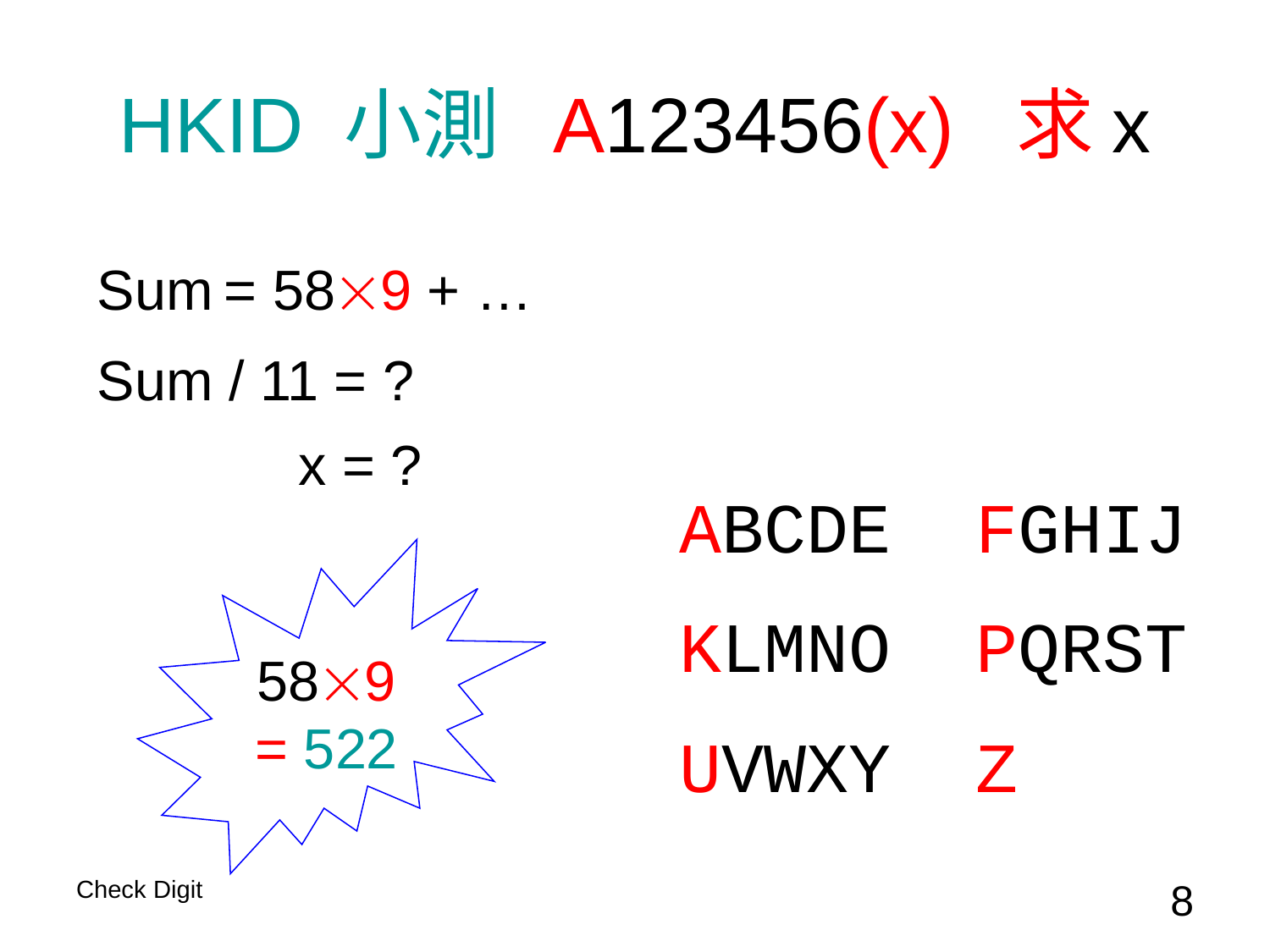

# HKID 小測  A123456(x)  求x
Sum	= 58×9 + …
Sum / 11 = ?
x = ?
ABCDE  FGHIJ
KLMNO  PQRST
UVWXY  Z
58×9 = 522
Check Digit
8